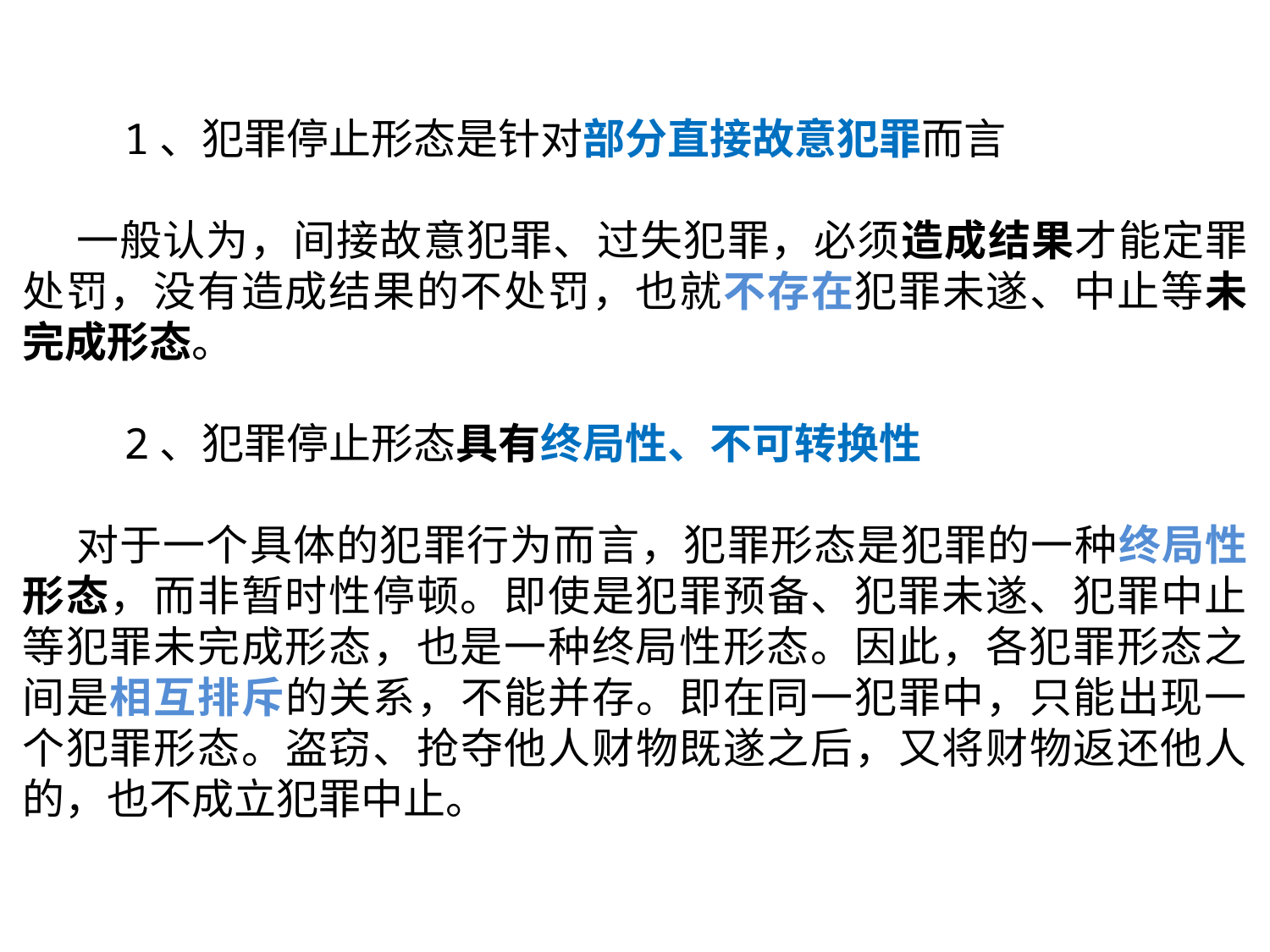

1、犯罪停止形态是针对部分直接故意犯罪而言

    一般认为，间接故意犯罪、过失犯罪，必须造成结果才能定罪处罚，没有造成结果的不处罚，也就不存在犯罪未遂、中止等未完成形态。

    2、犯罪停止形态具有终局性、不可转换性

    对于一个具体的犯罪行为而言，犯罪形态是犯罪的一种终局性形态，而非暂时性停顿。即使是犯罪预备、犯罪未遂、犯罪中止等犯罪未完成形态，也是一种终局性形态。因此，各犯罪形态之间是相互排斥的关系，不能并存。即在同一犯罪中，只能出现一个犯罪形态。盗窃、抢夺他人财物既遂之后，又将财物返还他人的，也不成立犯罪中止。